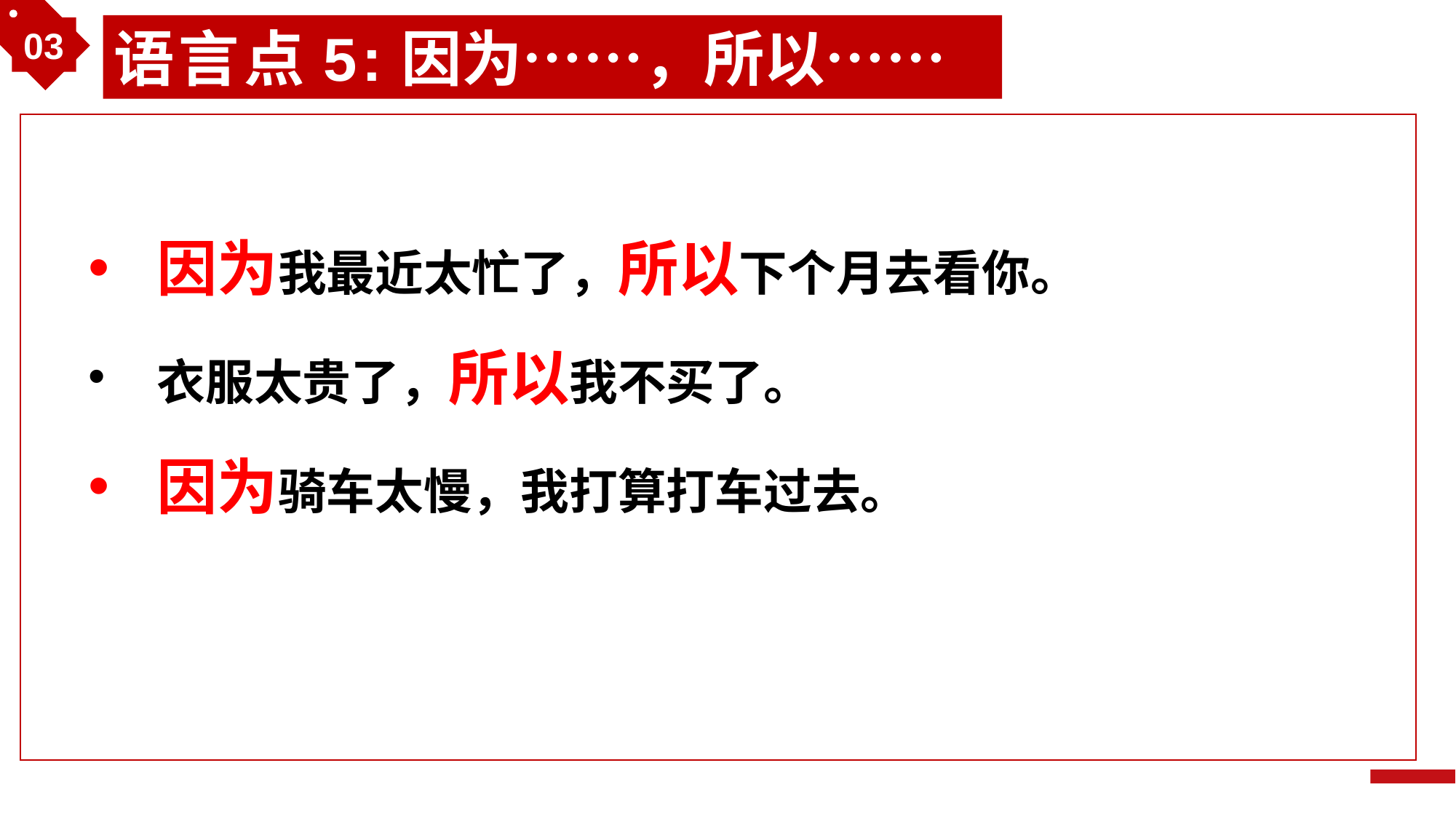

03
语言点5:因为……，所以……

因为我最近太忙了，所以下个月去看你。
衣服太贵了，所以我不买了。
因为骑车太慢，我打算打车过去。